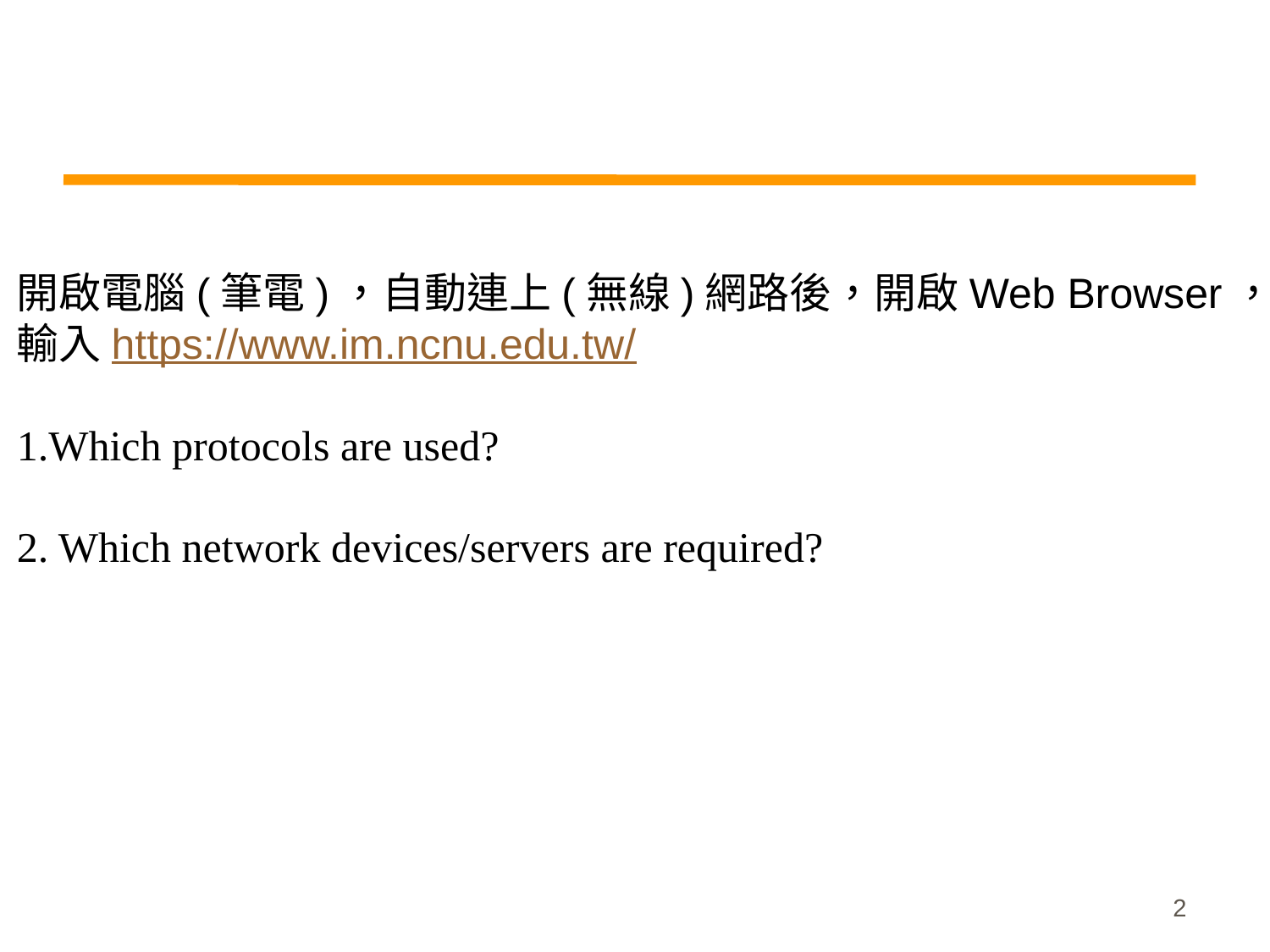

開啟電腦(筆電)，自動連上(無線)網路後，開啟Web Browser，
輸入https://www.im.ncnu.edu.tw/

Which protocols are used?

2. Which network devices/servers are required?
2